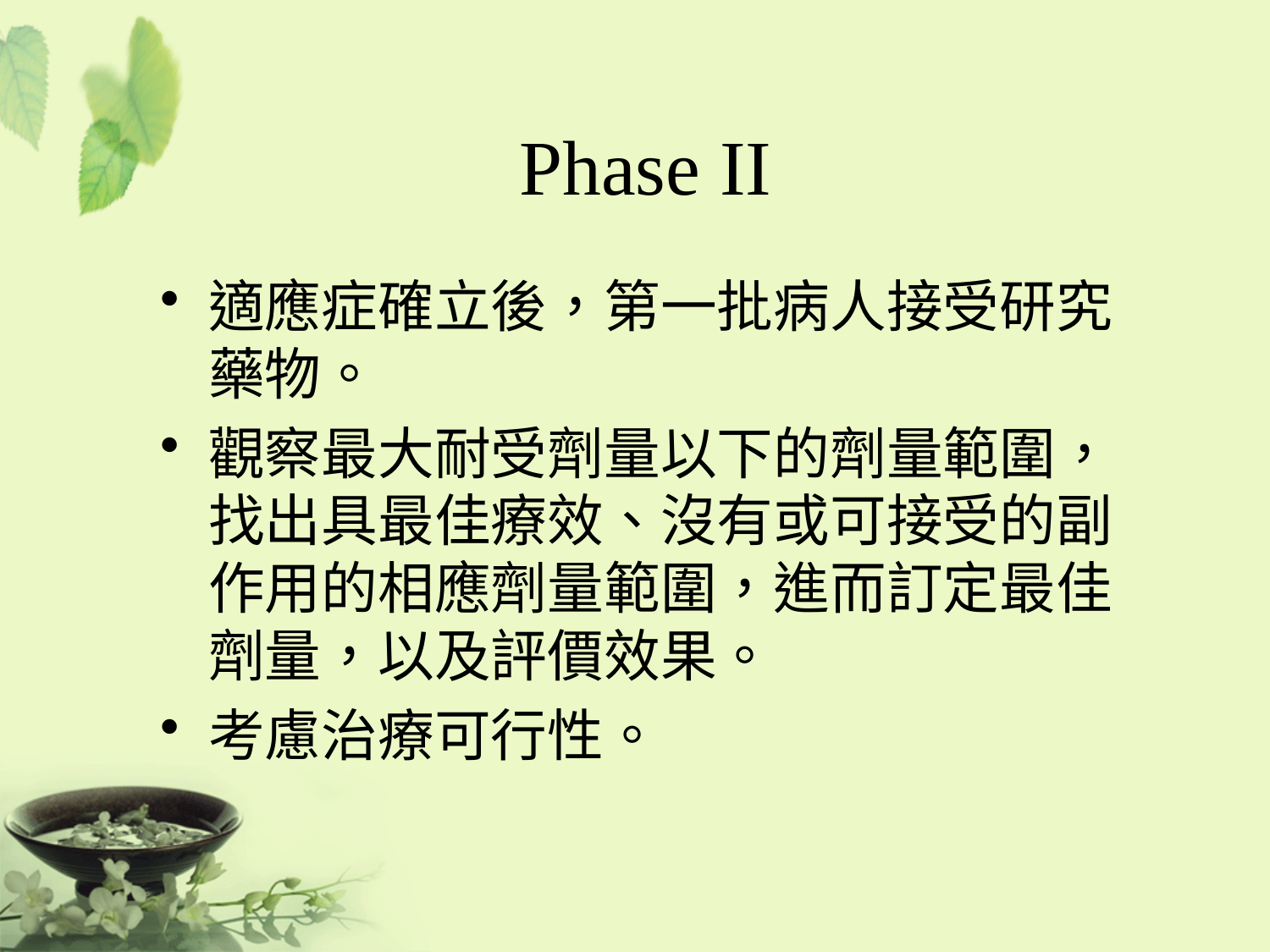

# Phase II
適應症確立後，第一批病人接受研究藥物。
觀察最大耐受劑量以下的劑量範圍，找出具最佳療效、沒有或可接受的副作用的相應劑量範圍，進而訂定最佳劑量，以及評價效果。
考慮治療可行性。